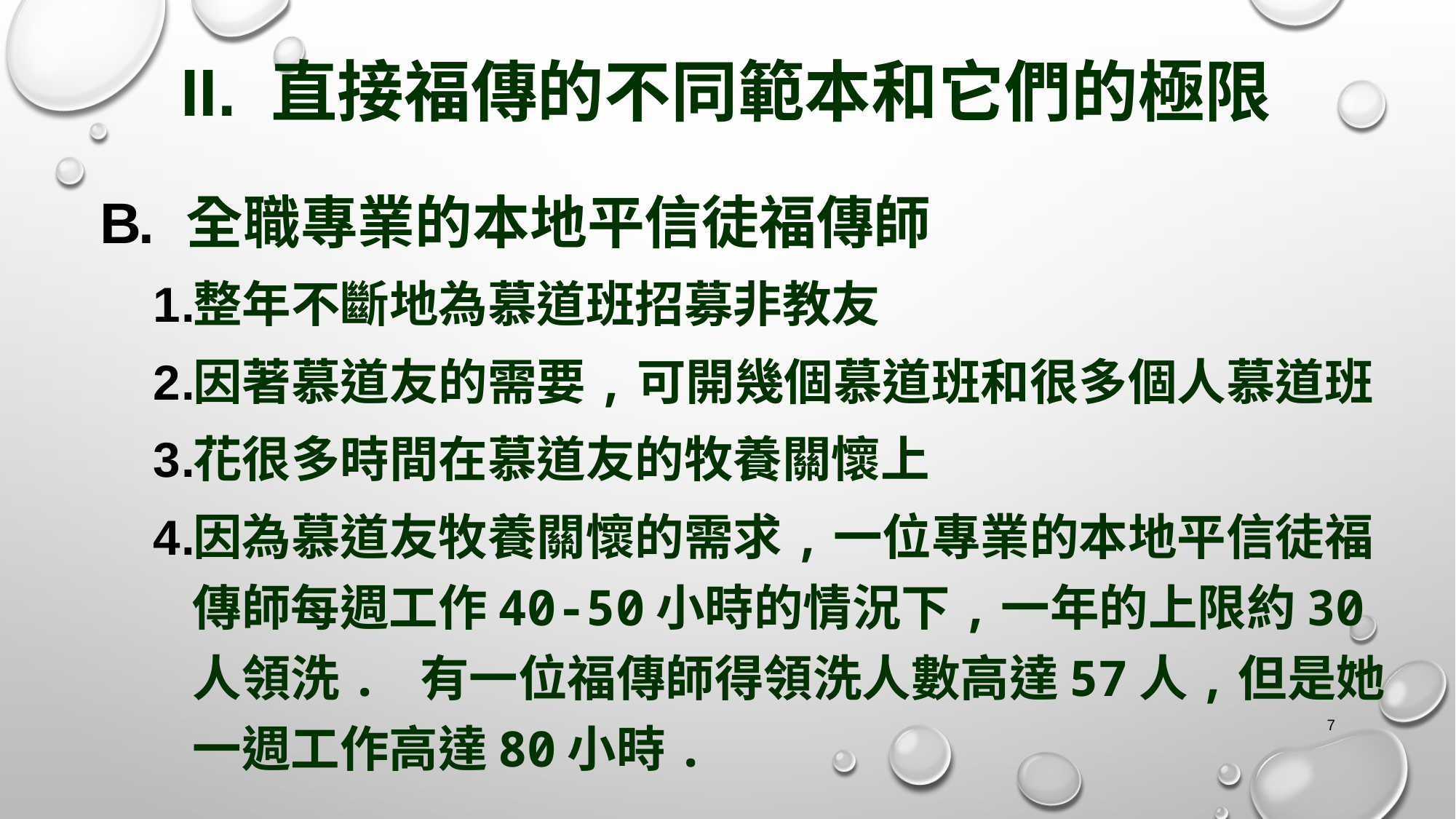

# II. 直接福傳的不同範本和它們的極限
全職專業的本地平信徒福傳師
整年不斷地為慕道班招募非教友
因著慕道友的需要,可開幾個慕道班和很多個人慕道班
花很多時間在慕道友的牧養關懷上
因為慕道友牧養關懷的需求,一位專業的本地平信徒福傳師每週工作40-50小時的情況下,一年的上限約30人領洗. 有一位福傳師得領洗人數高達57人,但是她一週工作高達80小時.

7